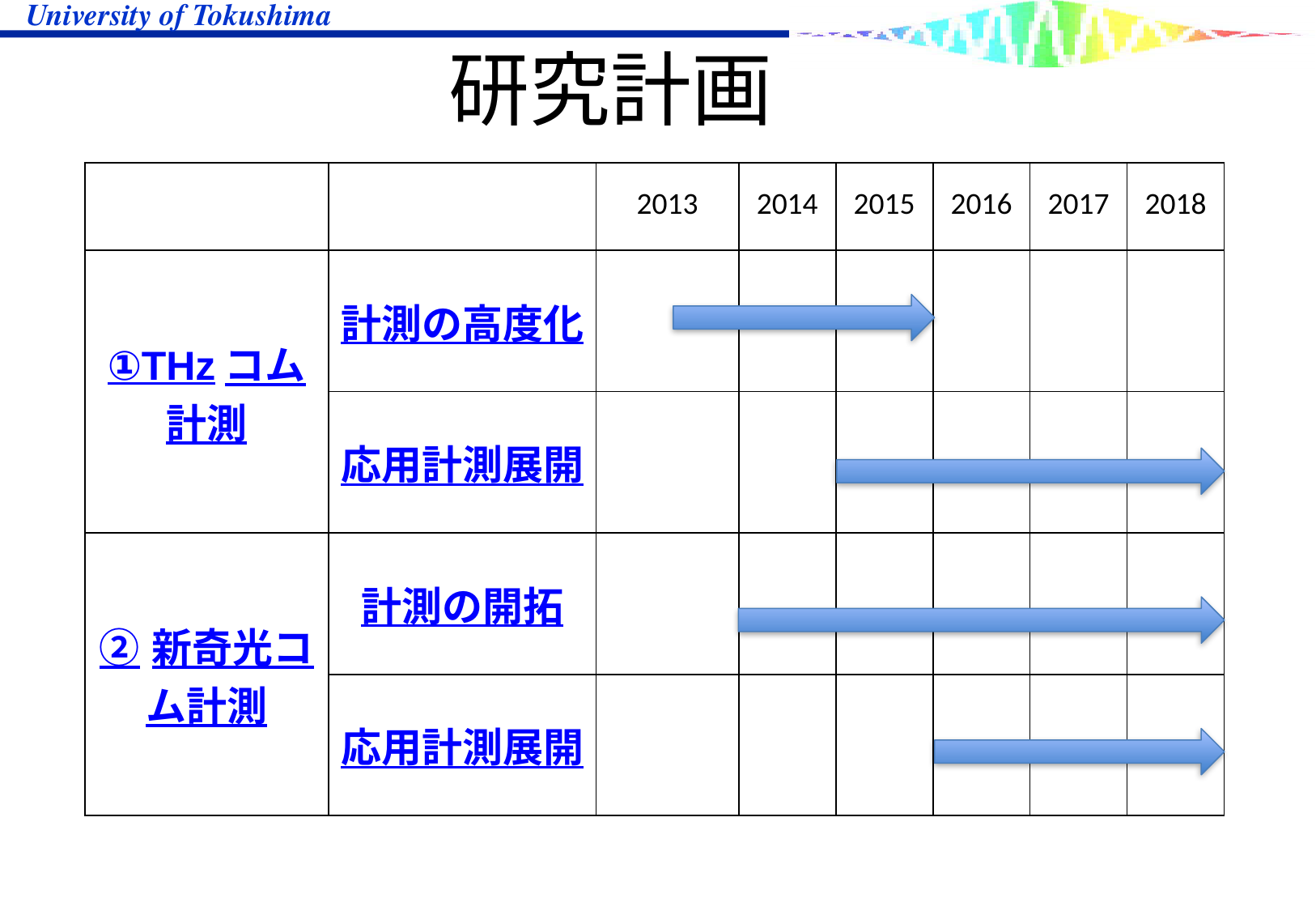

研究計画
|  |  | 2013 | 2014 | 2015 | 2016 | 2017 | 2018 |
| --- | --- | --- | --- | --- | --- | --- | --- |
| ①THzコム計測 | 計測の高度化 |  |  |  |  |  |  |
|  | 応用計測展開 |  |  |  |  |  |  |
| ②新奇光コム計測 | 計測の開拓 |  |  |  |  |  |  |
|  | 応用計測展開 |  |  |  |  |  |  |